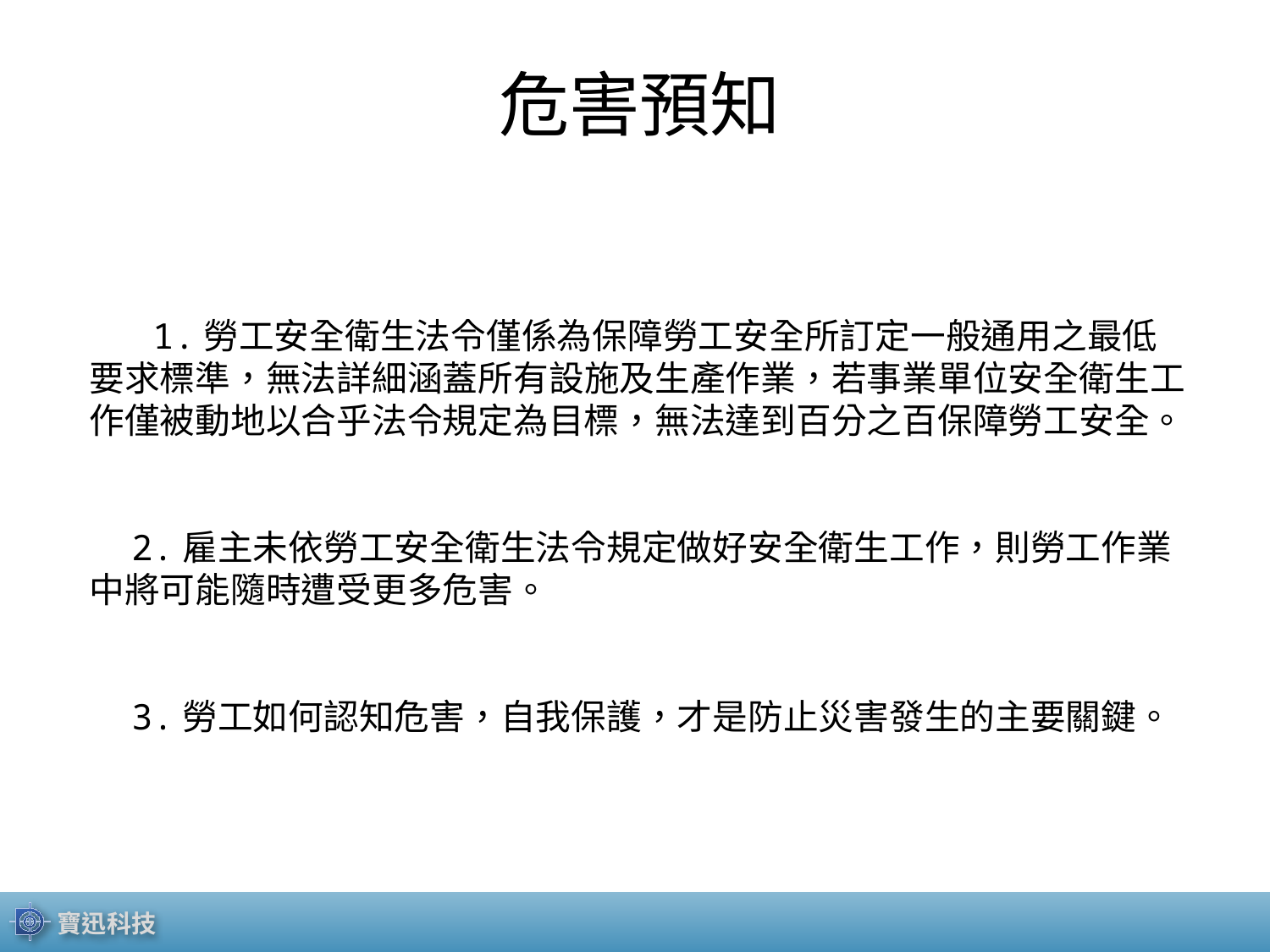

危害預知

   1.勞工安全衛生法令僅係為保障勞工安全所訂定一般通用之最低要求標準，無法詳細涵蓋所有設施及生產作業，若事業單位安全衛生工作僅被動地以合乎法令規定為目標，無法達到百分之百保障勞工安全。

  2.雇主未依勞工安全衛生法令規定做好安全衛生工作，則勞工作業中將可能隨時遭受更多危害。

  3.勞工如何認知危害，自我保護，才是防止災害發生的主要關鍵。